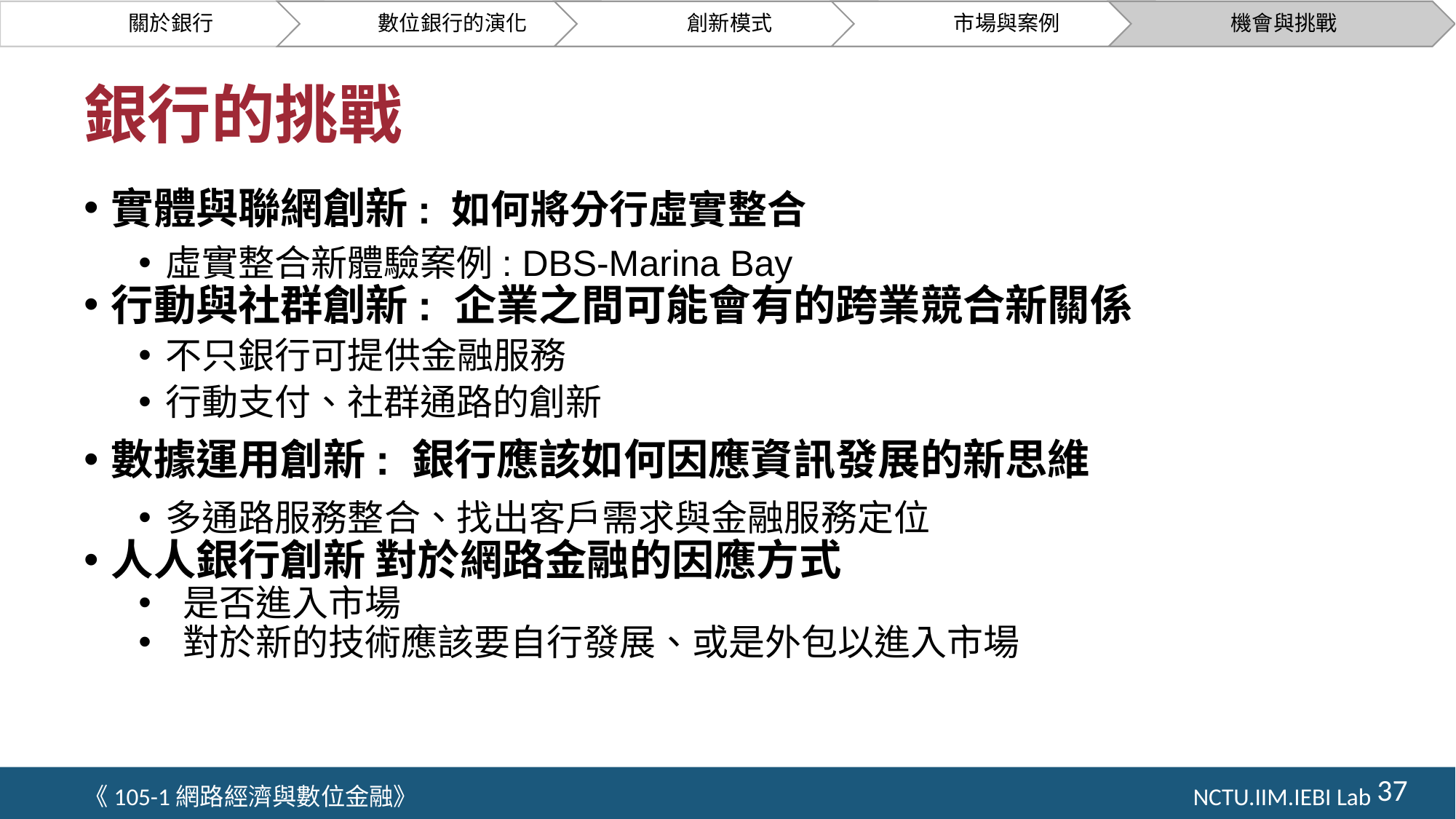

關於銀行

數位銀行的演化

創新模式

市場與案例

機會與挑戰
# 銀行的挑戰
實體與聯網創新: 如何將分行虛實整合
虛實整合新體驗案例: DBS-Marina Bay
行動與社群創新: 企業之間可能會有的跨業競合新關係
不只銀行可提供金融服務
行動支付、社群通路的創新
數據運用創新: 銀行應該如何因應資訊發展的新思維
多通路服務整合、找出客戶需求與金融服務定位
人人銀行創新 對於網路金融的因應方式
 是否進入市場
 對於新的技術應該要自行發展、或是外包以進入市場
37
《105-1網路經濟與數位金融》                                                                                                                                             NCTU.IIM.IEBI Lab